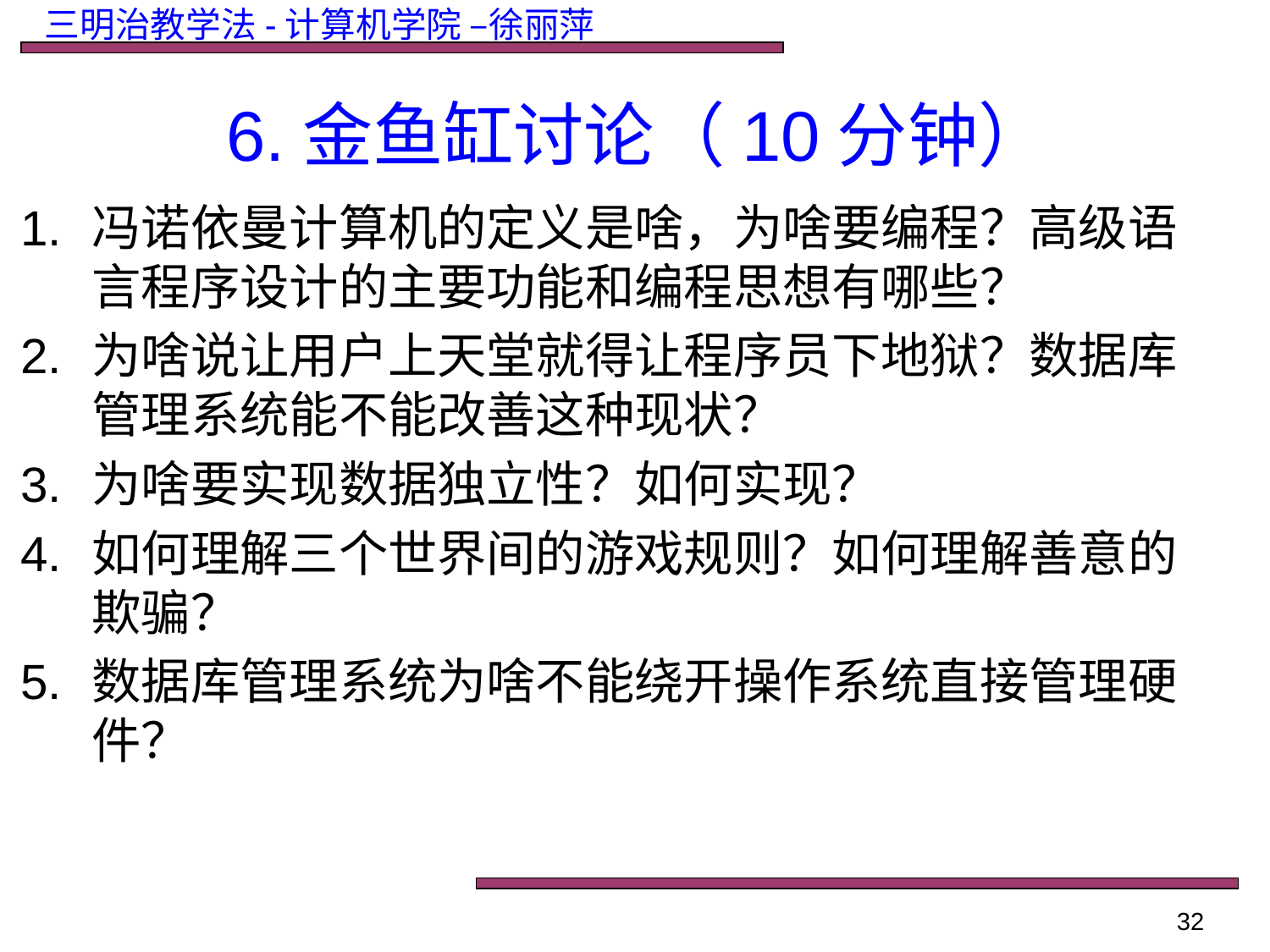

6.金鱼缸讨论（10分钟）
冯诺依曼计算机的定义是啥，为啥要编程？高级语言程序设计的主要功能和编程思想有哪些？
为啥说让用户上天堂就得让程序员下地狱？数据库管理系统能不能改善这种现状？
为啥要实现数据独立性？如何实现？
如何理解三个世界间的游戏规则？如何理解善意的欺骗？
数据库管理系统为啥不能绕开操作系统直接管理硬件？

32